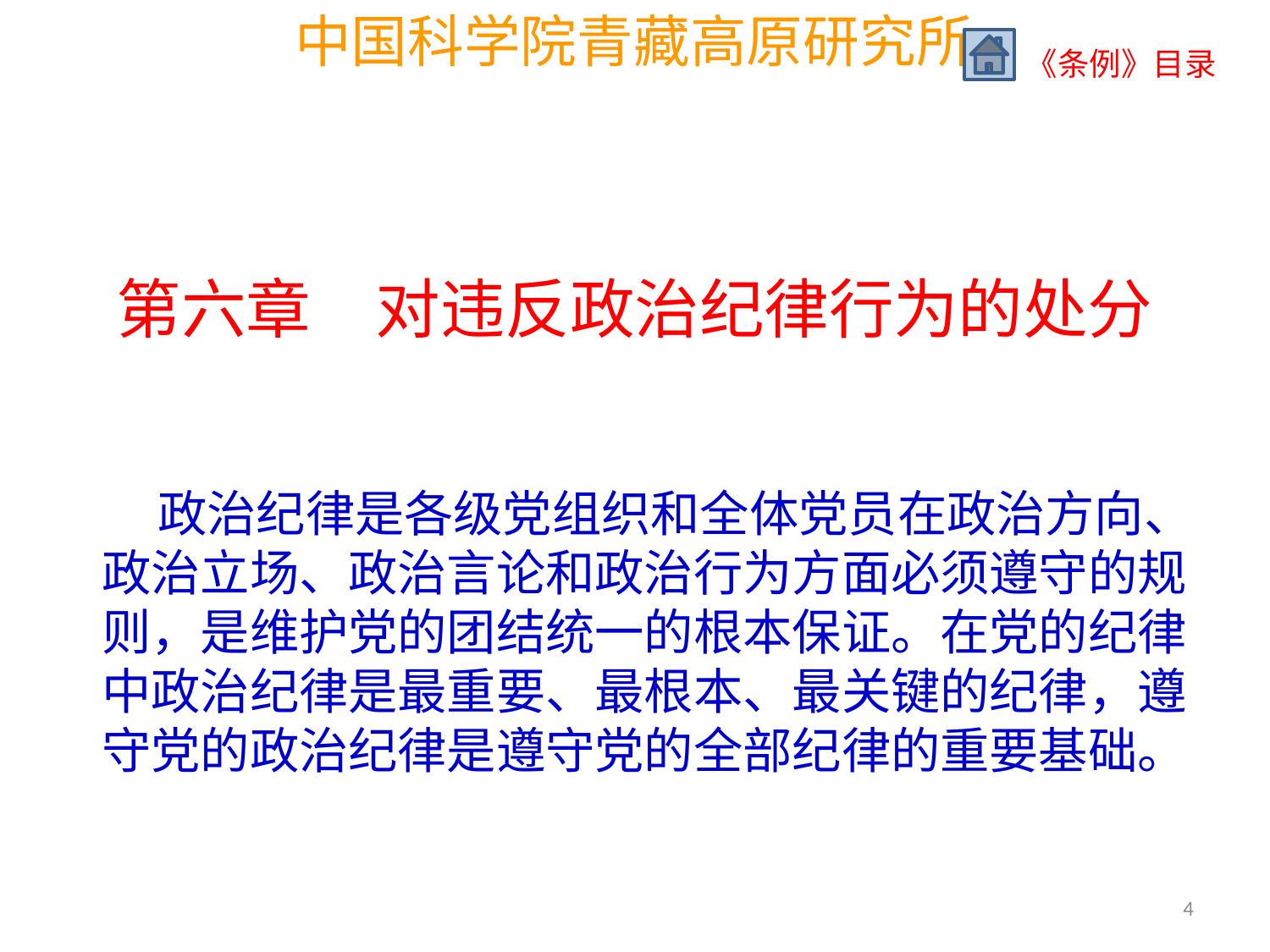

《条例》目录
# 第六章　对违反政治纪律行为的处分
    政治纪律是各级党组织和全体党员在政治方向、政治立场、政治言论和政治行为方面必须遵守的规则，是维护党的团结统一的根本保证。在党的纪律中政治纪律是最重要、最根本、最关键的纪律，遵守党的政治纪律是遵守党的全部纪律的重要基础。
4